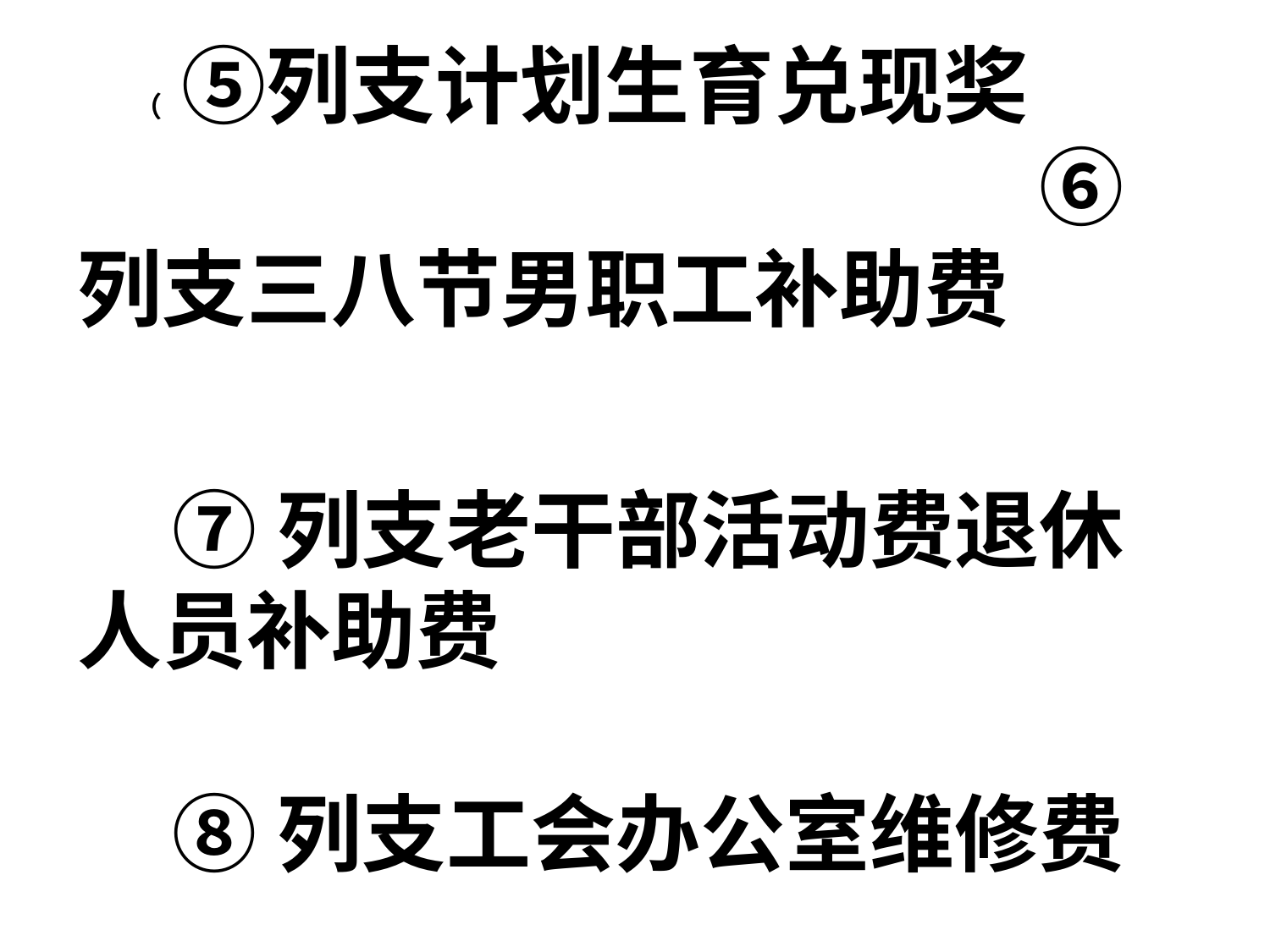

#

（ ⑤列支计划生育兑现奖
                                               ⑥列支三八节男职工补助费

  ⑦列支老干部活动费退休人员补助费

  ⑧列支工会办公室维修费